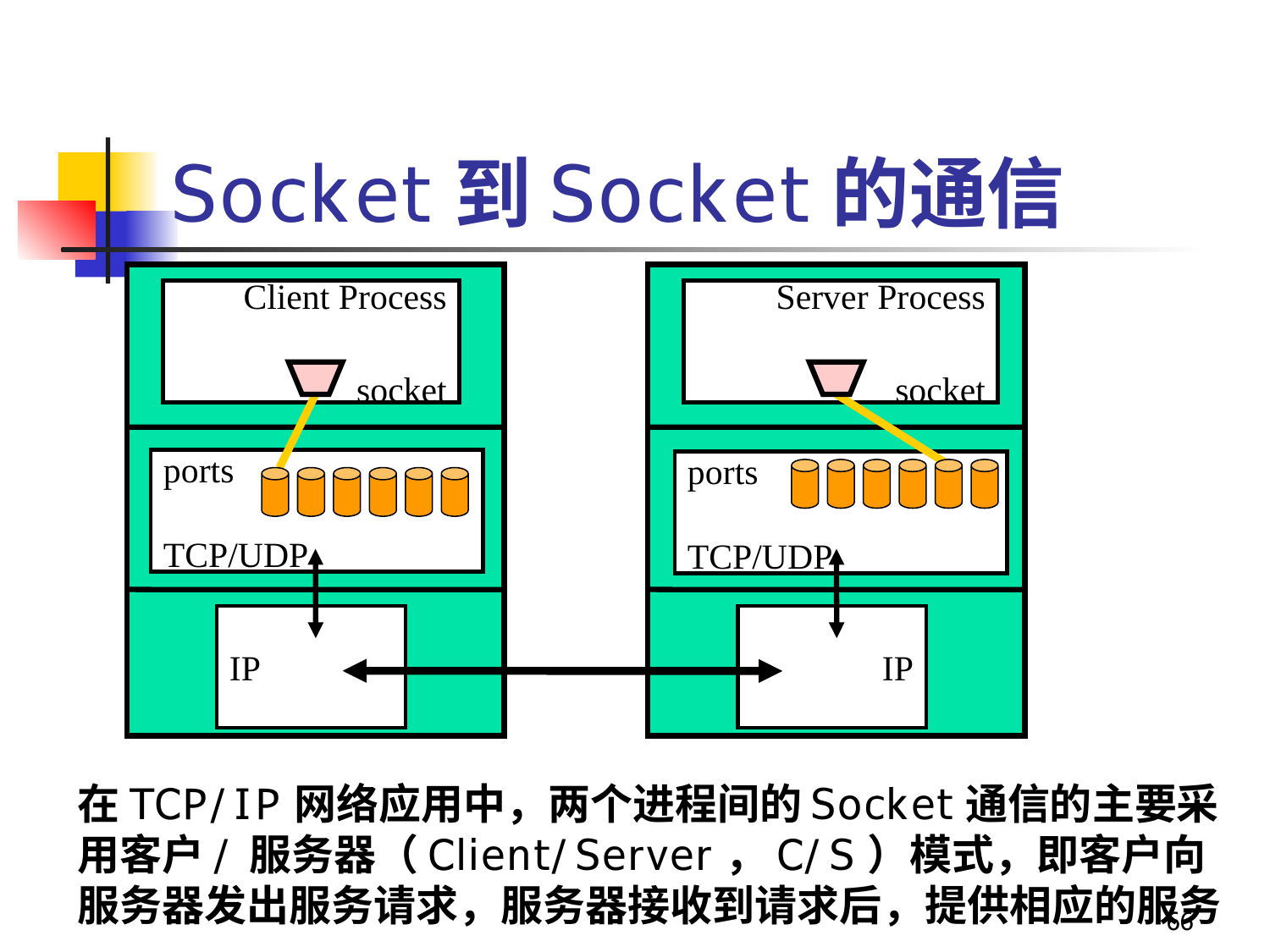

# Socket到Socket的通信

Client Process

socket
Server Process

socket

ports

TCP/UDP
ports

TCP/UDP

IP
IP

在TCP/IP网络应用中，两个进程间的Socket通信的主要采用客户/服务器（Client/Server，C/S）模式，即客户向服务器发出服务请求，服务器接收到请求后，提供相应的服务
66